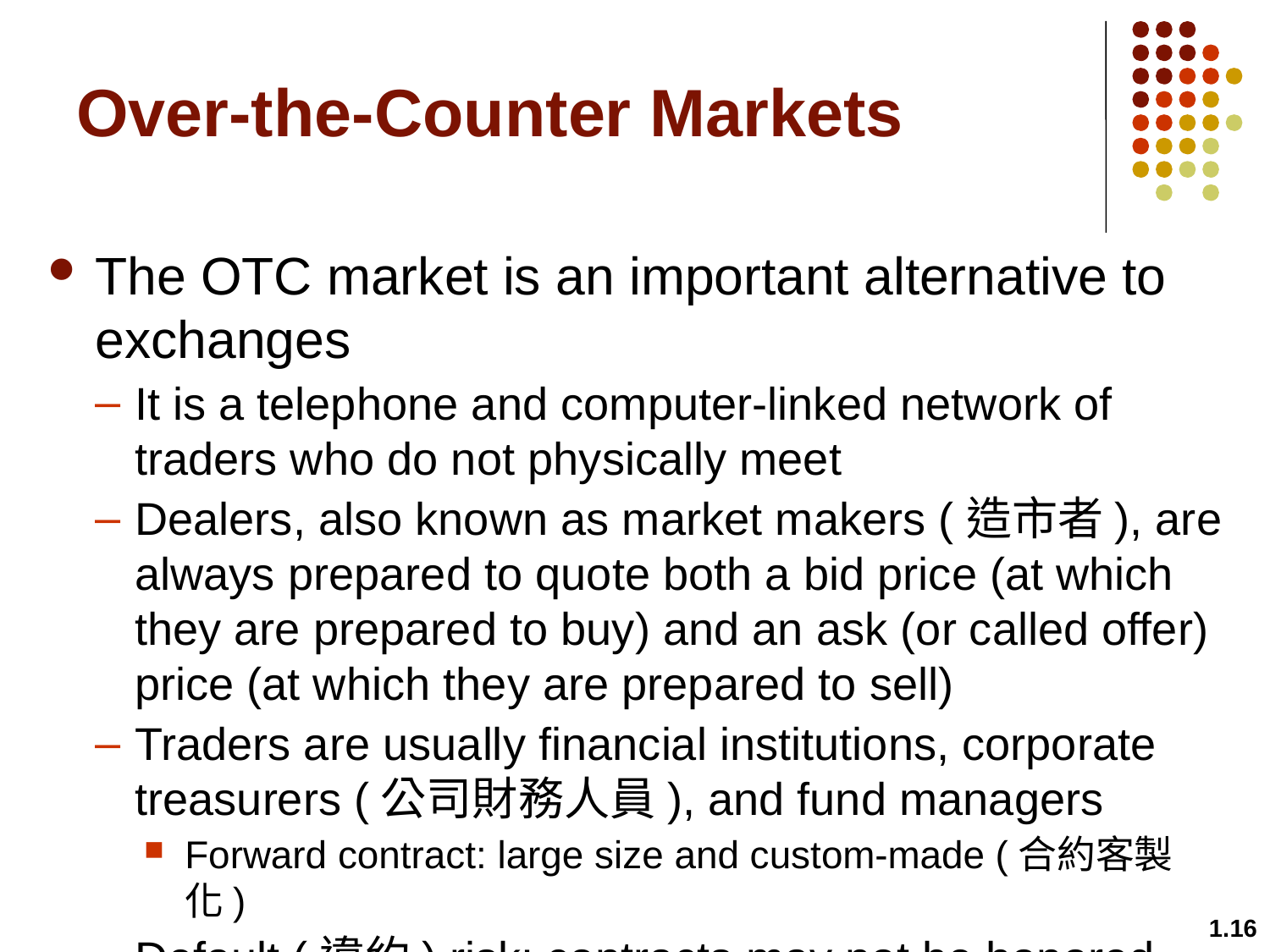

# Over-the-Counter Markets
The OTC market is an important alternative to exchanges
It is a telephone and computer-linked network of traders who do not physically meet
Dealers, also known as market makers (造市者), are always prepared to quote both a bid price (at which they are prepared to buy) and an ask (or called offer) price (at which they are prepared to sell)
Traders are usually financial institutions, corporate treasurers (公司財務人員), and fund managers
Forward contract: large size and custom-made (合約客製化)
Default (違約) risk: contracts may not be honored
1.16